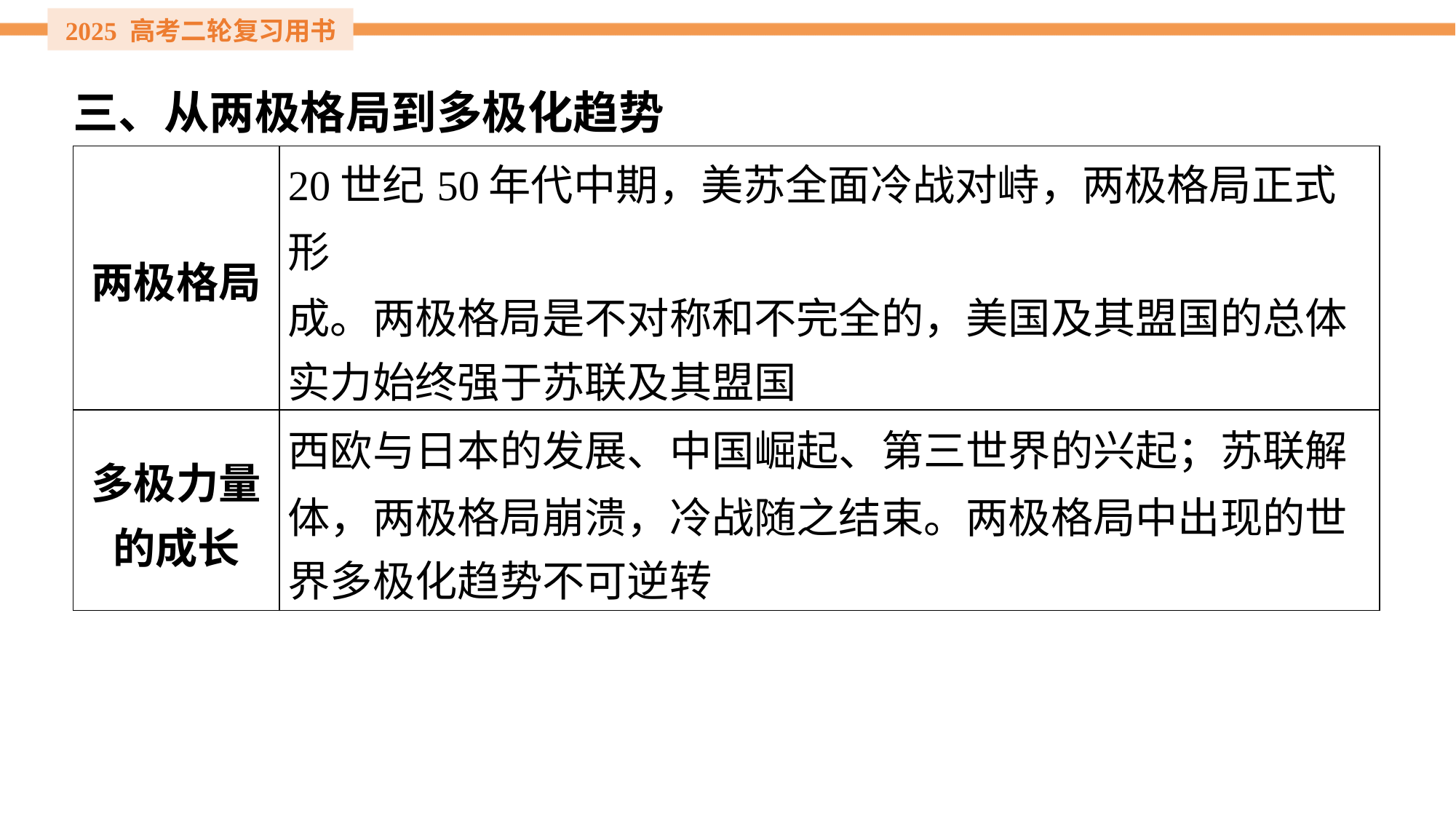

三、从两极格局到多极化趋势
| 两极格局 | 20世纪50年代中期，美苏全面冷战对峙，两极格局正式形 成。两极格局是不对称和不完全的，美国及其盟国的总体 实力始终强于苏联及其盟国 |
| --- | --- |
| 多极力量 的成长 | 西欧与日本的发展、中国崛起、第三世界的兴起；苏联解 体，两极格局崩溃，冷战随之结束。两极格局中出现的世 界多极化趋势不可逆转 |